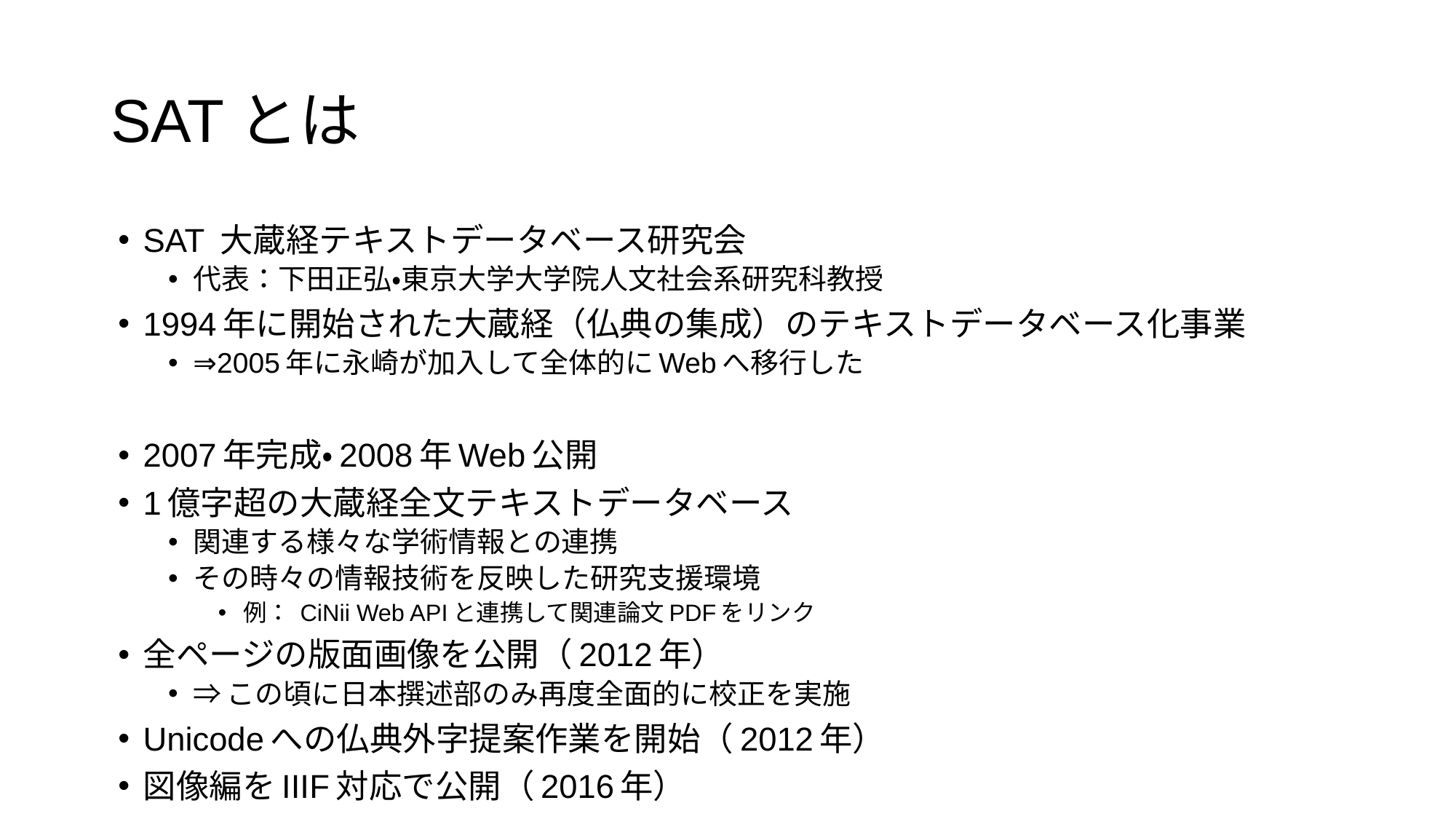

# SATとは
SAT 大蔵経テキストデータベース研究会
代表：下田正弘・東京大学大学院人文社会系研究科教授
1994年に開始された大蔵経（仏典の集成）のテキストデータベース化事業
⇒2005年に永崎が加入して全体的にWebへ移行した

2007年完成・2008年Web公開
1億字超の大蔵経全文テキストデータベース
関連する様々な学術情報との連携
その時々の情報技術を反映した研究支援環境
例： CiNii Web APIと連携して関連論文PDFをリンク
全ページの版面画像を公開（2012年）
⇒この頃に日本撰述部のみ再度全面的に校正を実施
Unicodeへの仏典外字提案作業を開始（2012年）
図像編をIIIF対応で公開（2016年）